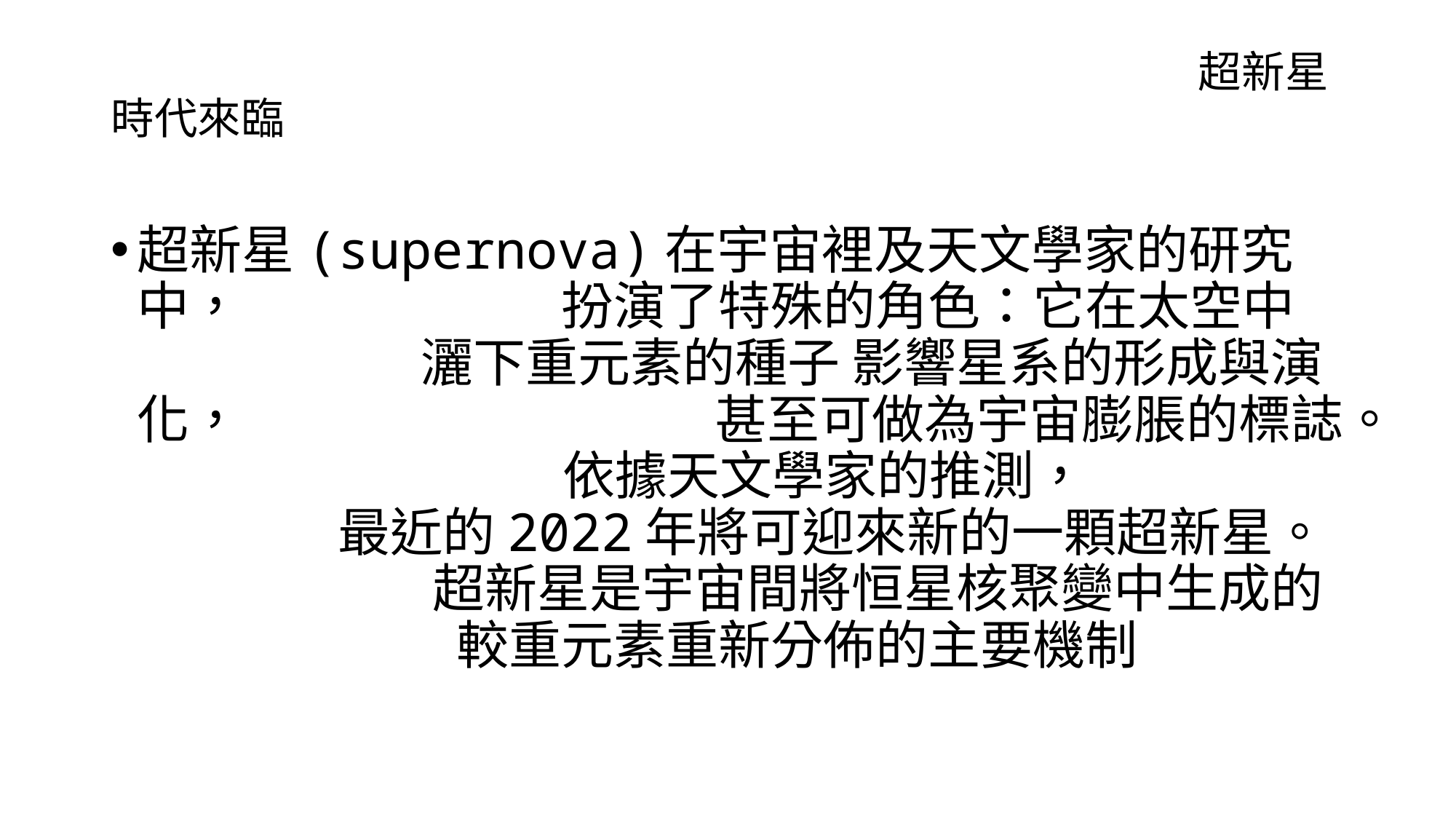

# 超新星時代來臨
超新星(supernova)在宇宙裡及天文學家的研究中，                           扮演了特殊的角色：它在太空中                             灑下重元素的種子 影響星系的形成與演化，                                        甚至可做為宇宙膨脹的標誌。                                    依據天文學家的推測，                                       最近的2022年將可迎來新的一顆超新星。                           超新星是宇宙間將恒星核聚變中生成的                             較重元素重新分佈的主要機制